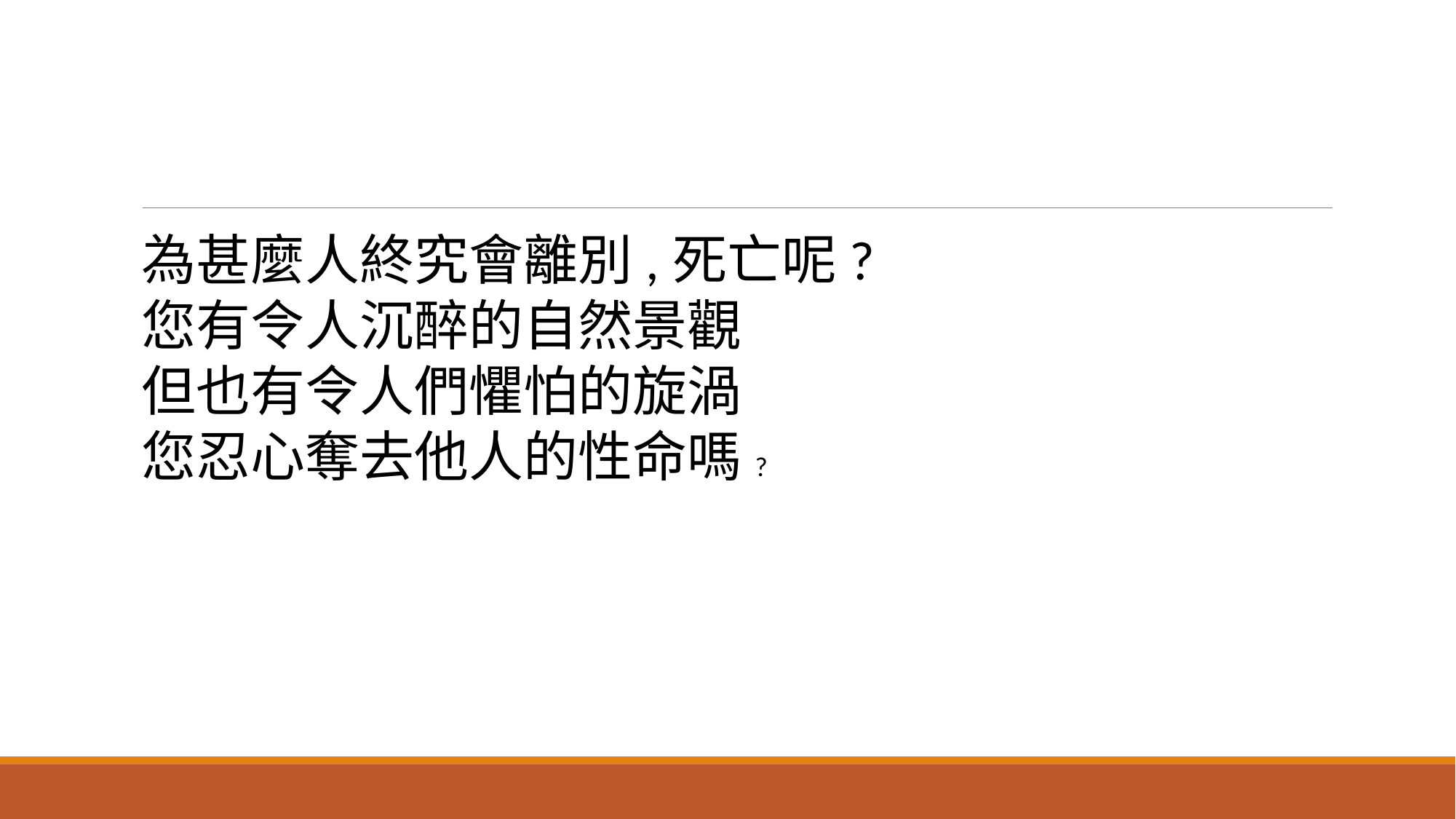

#

為甚麼人終究會離別,死亡呢?
您有令人沉醉的自然景觀
但也有令人們懼怕的旋渦
您忍心奪去他人的性命嗎?